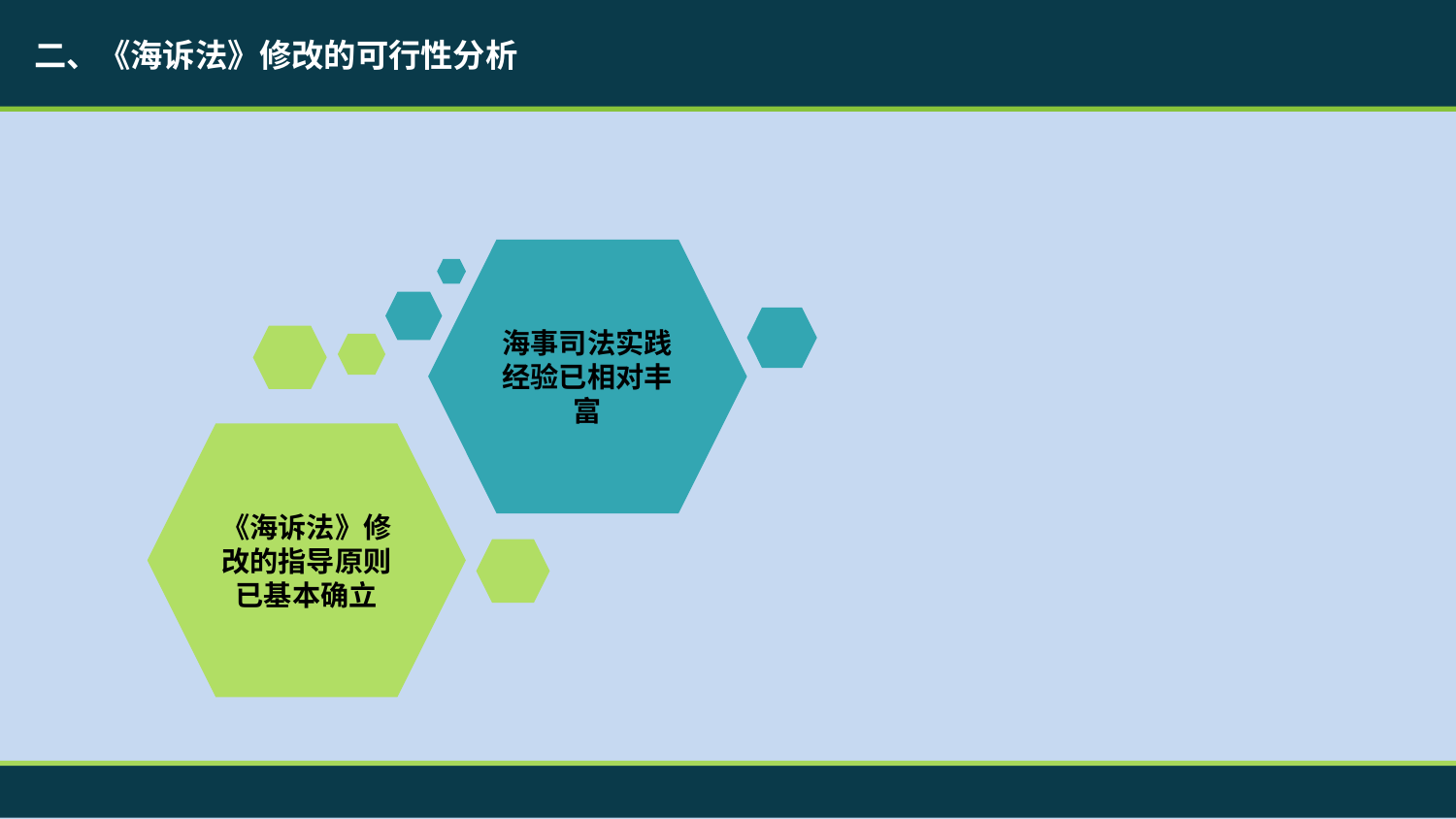

二、《海诉法》修改的可行性分析
海事司法实践经验已相对丰富

《海诉法》修改的指导原则已基本确立